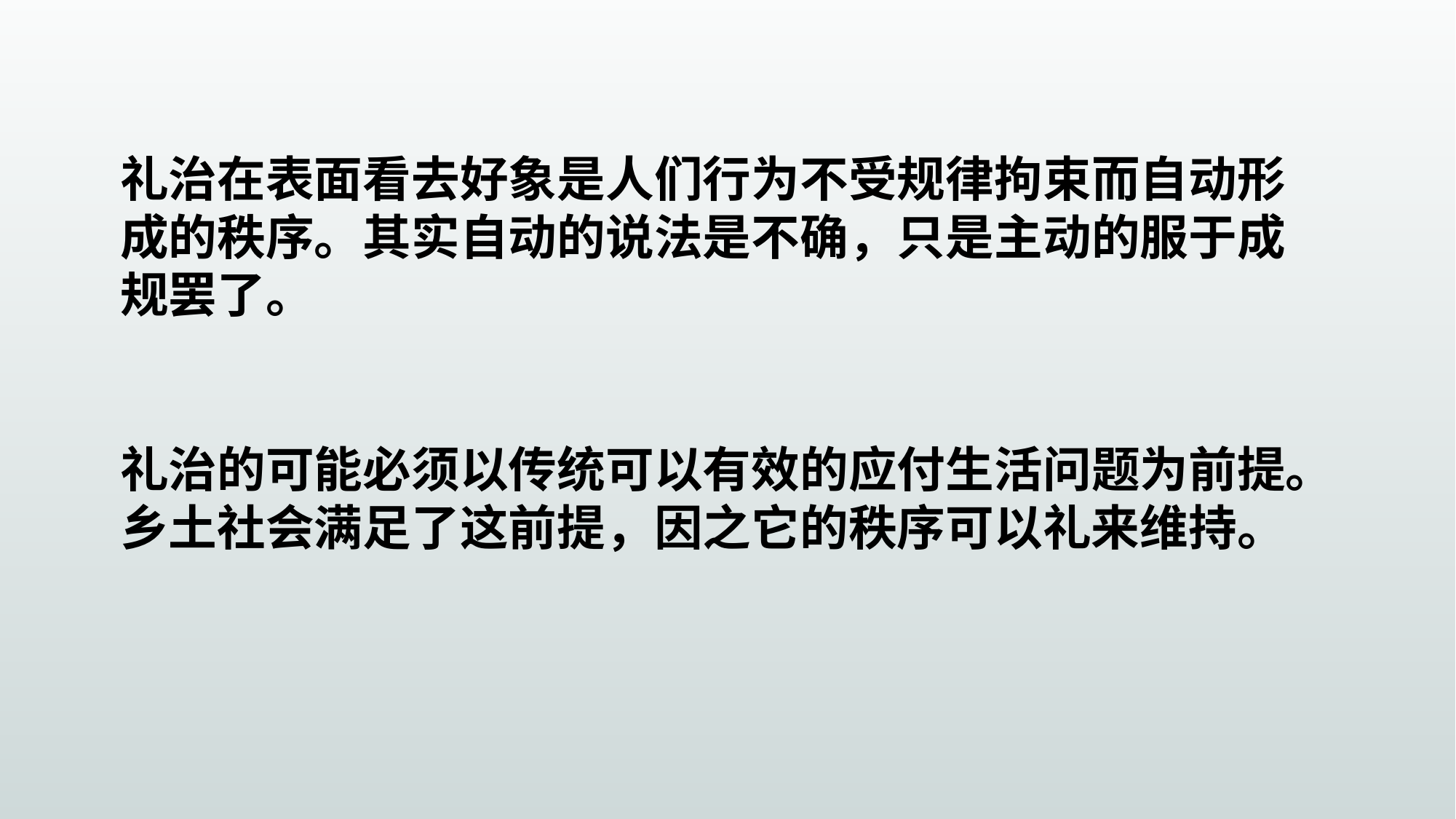

礼治在表面看去好象是人们行为不受规律拘束而自动形成的秩序。其实自动的说法是不确，只是主动的服于成规罢了。

礼治的可能必须以传统可以有效的应付生活问题为前提。乡土社会满足了这前提，因之它的秩序可以礼来维持。